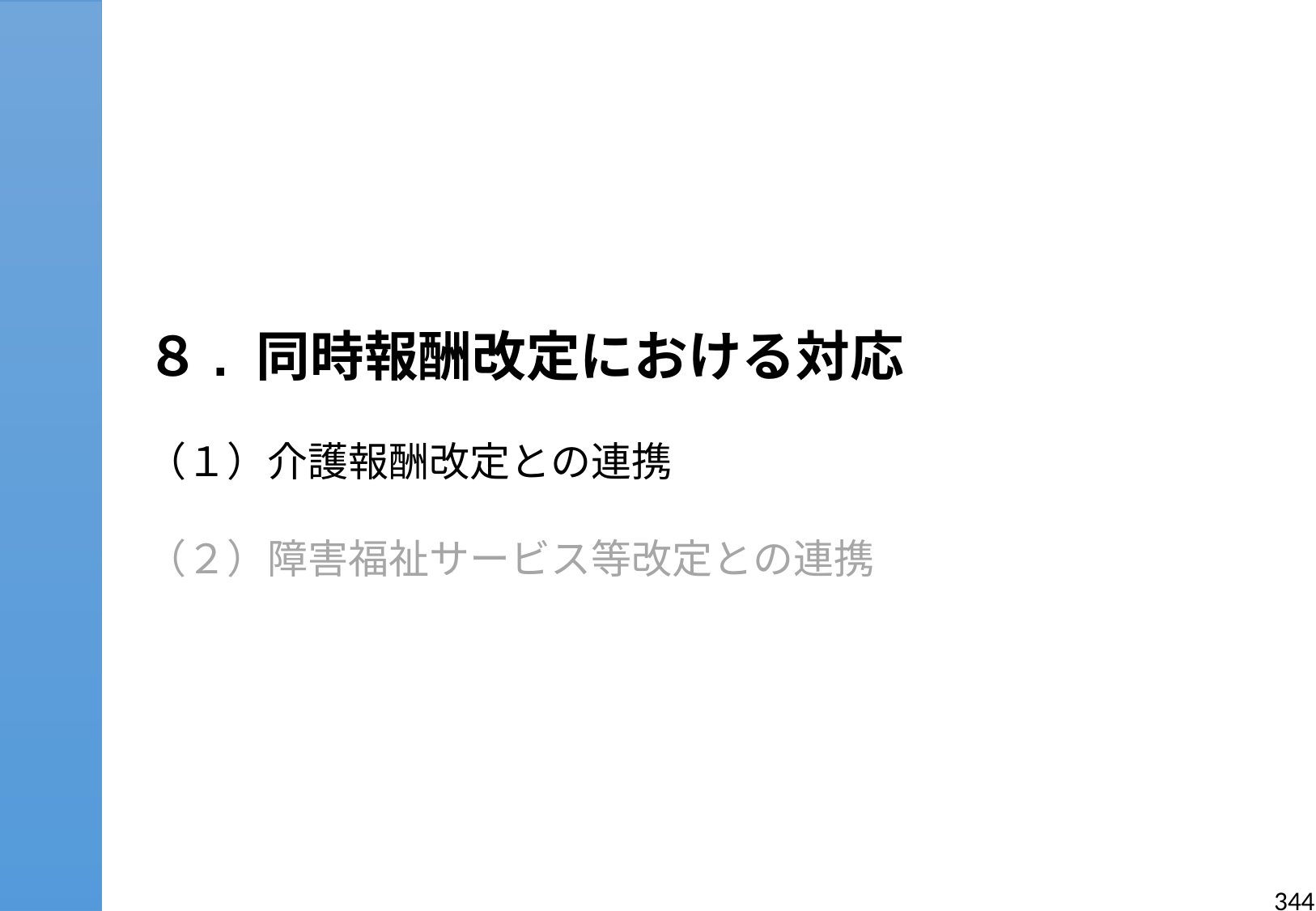

８. 同時報酬改定における対応

（１）介護報酬改定との連携

（２）障害福祉サービス等改定との連携
344